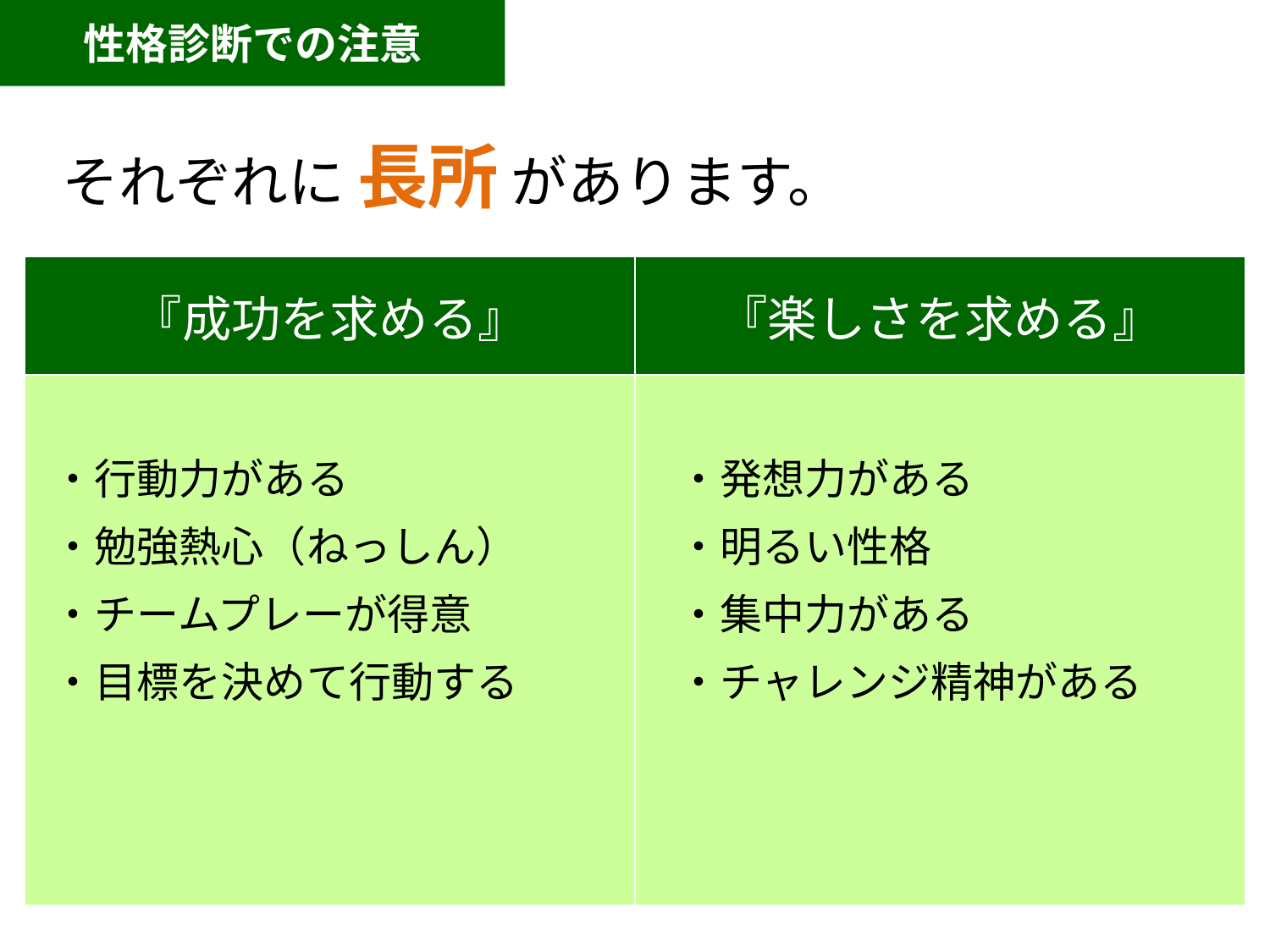

性格診断での注意
それぞれに 長所 があります。
| 『成功を求める』 | 『楽しさを求める』 |
| --- | --- |
|  |  |
・行動力がある

・勉強熱心（ねっしん）

・チームプレーが得意

・目標を決めて行動する
・発想力がある

・明るい性格

・集中力がある

・チャレンジ精神がある